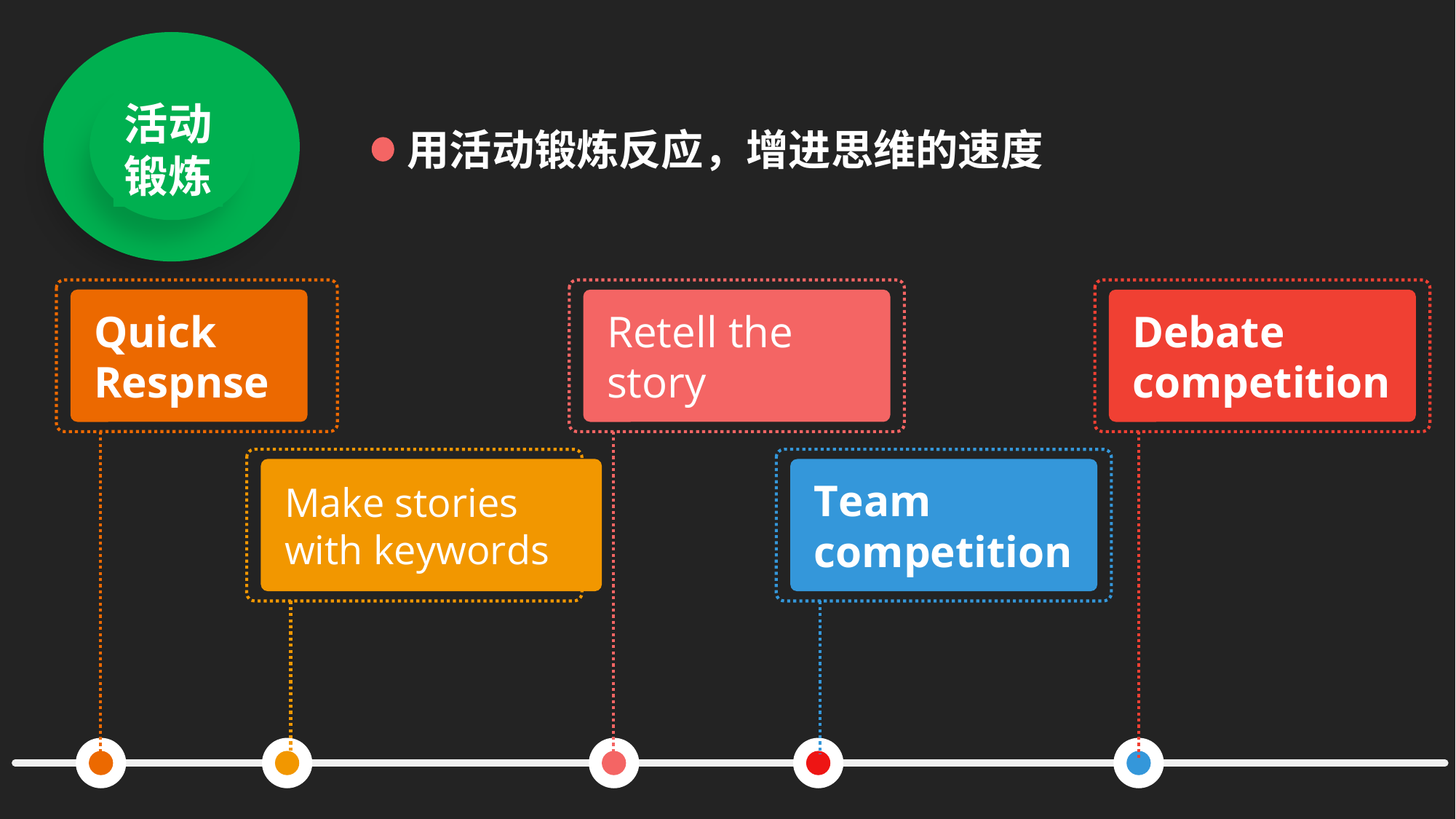

活动
锻炼
用活动锻炼反应，增进思维的速度

Quick Respnse

Retell the story

Debate competition

Make stories with keywords

Team competition